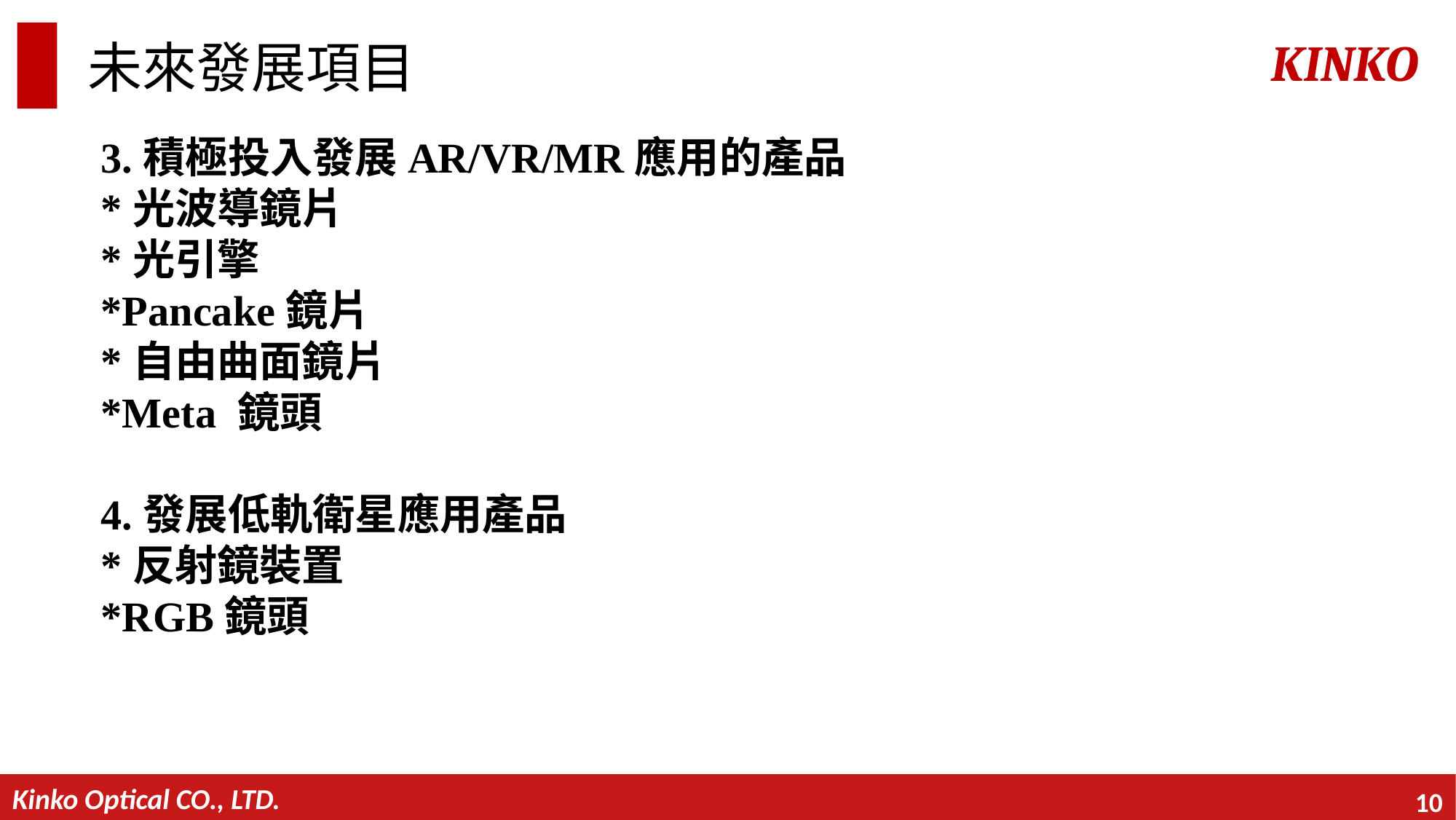

# 未來發展項目
3.積極投入發展AR/VR/MR應用的產品
*光波導鏡片
*光引擎
*Pancake鏡片
*自由曲面鏡片
*Meta 鏡頭

4.發展低軌衛星應用產品
*反射鏡裝置
*RGB鏡頭

10